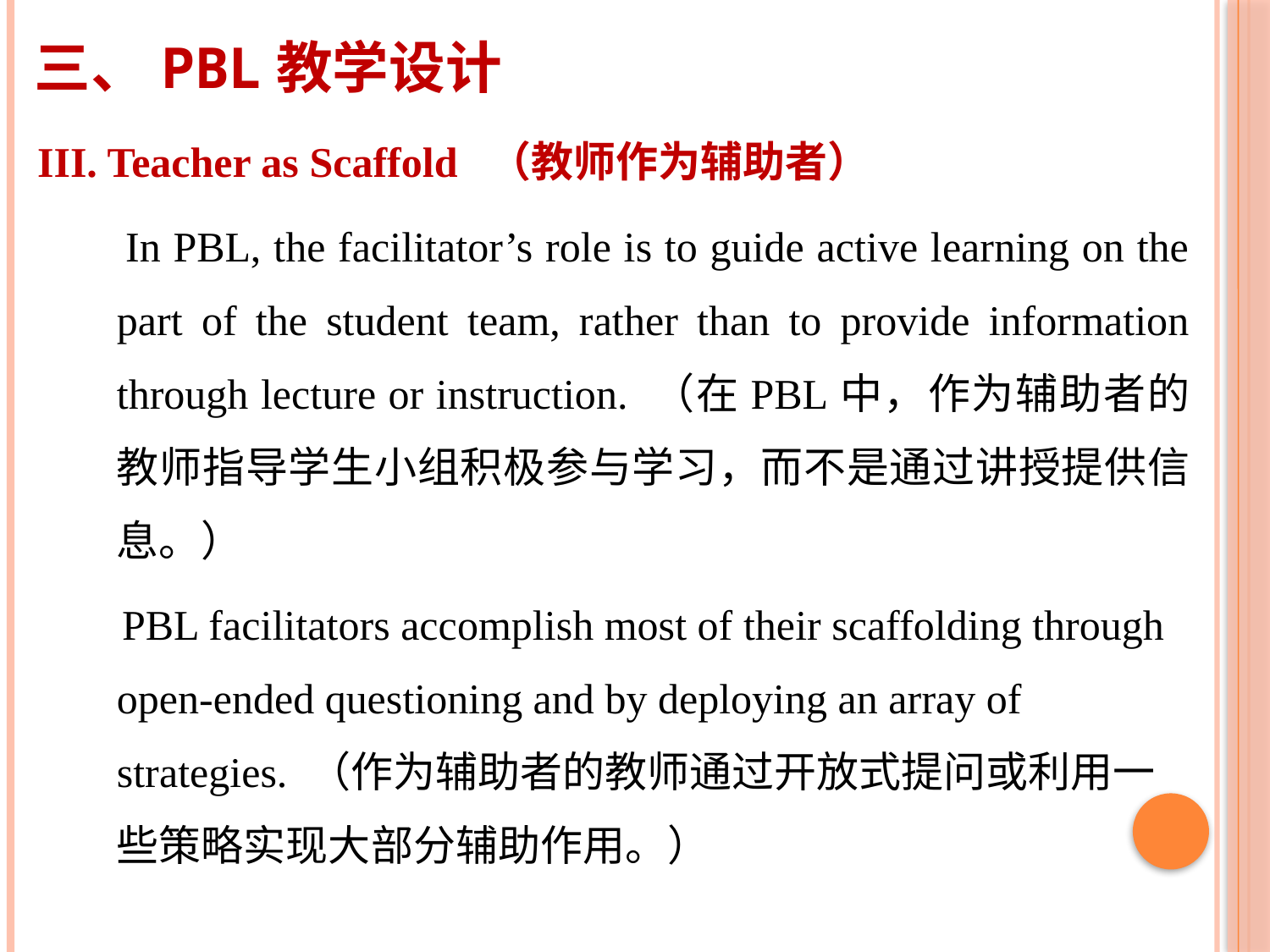

# 三、PBL教学设计
III. Teacher as Scaffold  （教师作为辅助者）
       In PBL, the facilitator’s role is to guide active learning on the part of the student team, rather than to provide information through lecture or instruction. （在PBL中，作为辅助者的教师指导学生小组积极参与学习，而不是通过讲授提供信息。）
        PBL facilitators accomplish most of their scaffolding through open-ended questioning and by deploying an array of strategies. （作为辅助者的教师通过开放式提问或利用一些策略实现大部分辅助作用。）